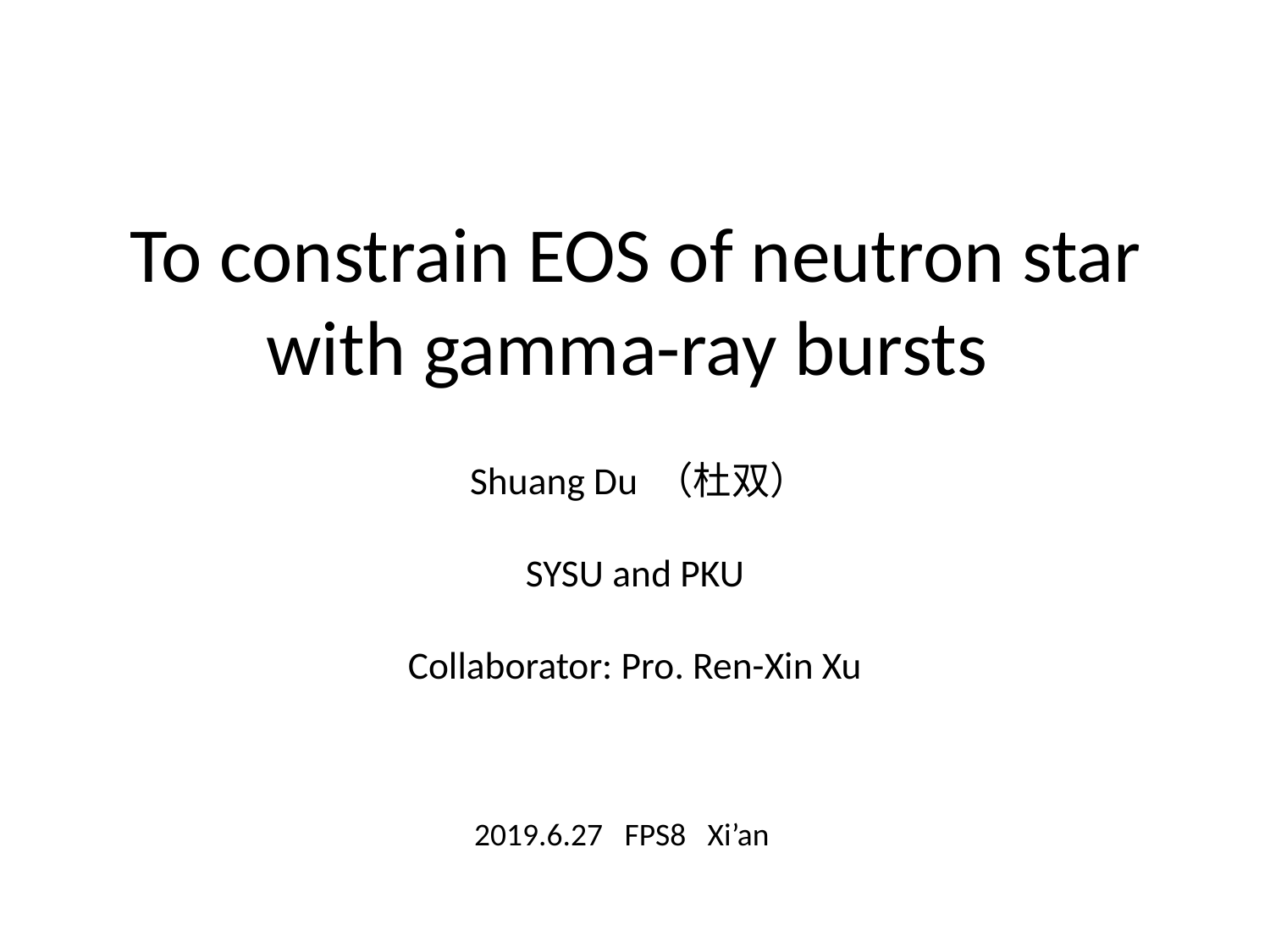

# To constrain EOS of neutron star with gamma-ray bursts
 Shuang Du （杜双）

SYSU and PKU

Collaborator: Pro. Ren-Xin Xu
2019.6.27   FPS8   Xi’an